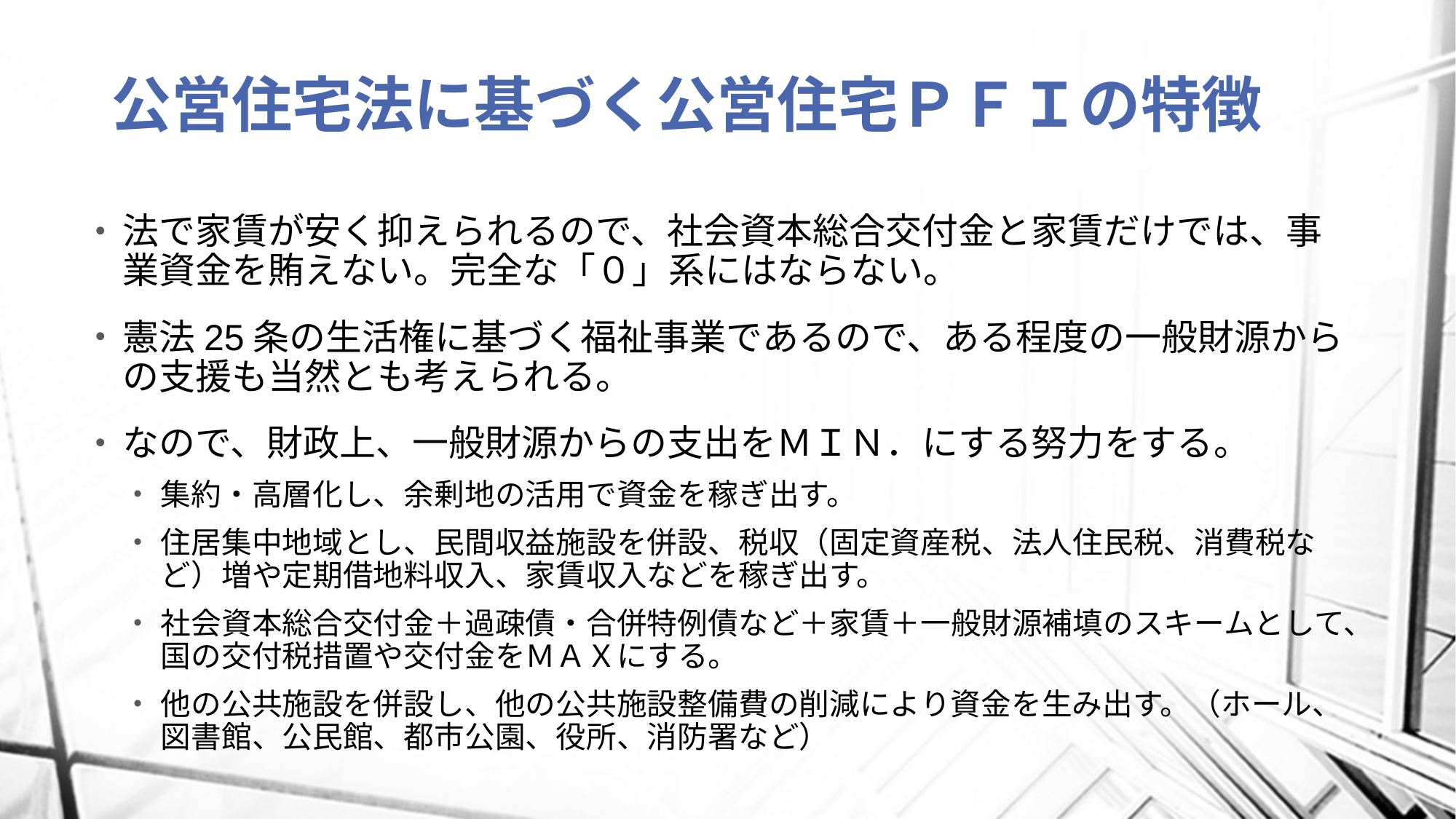

# 公営住宅法に基づく公営住宅ＰＦＩの特徴
法で家賃が安く抑えられるので、社会資本総合交付金と家賃だけでは、事業資金を賄えない。完全な「０」系にはならない。
憲法25条の生活権に基づく福祉事業であるので、ある程度の一般財源からの支援も当然とも考えられる。
なので、財政上、一般財源からの支出をＭＩＮ．にする努力をする。
集約・高層化し、余剰地の活用で資金を稼ぎ出す。
住居集中地域とし、民間収益施設を併設、税収（固定資産税、法人住民税、消費税など）増や定期借地料収入、家賃収入などを稼ぎ出す。
社会資本総合交付金＋過疎債・合併特例債など＋家賃＋一般財源補填のスキームとして、国の交付税措置や交付金をＭＡＸにする。
他の公共施設を併設し、他の公共施設整備費の削減により資金を生み出す。（ホール、図書館、公民館、都市公園、役所、消防署など）